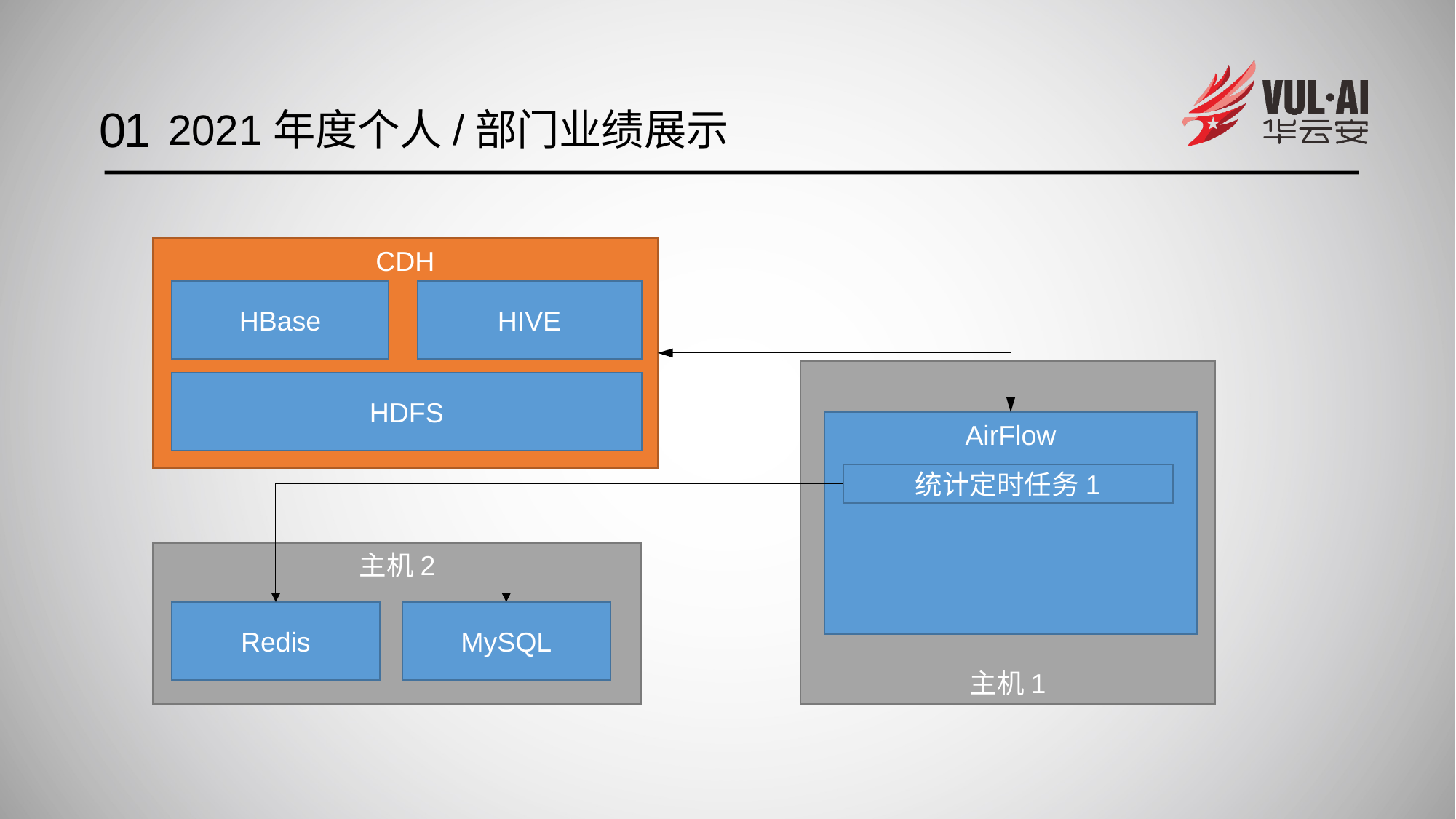

01
2021年度个人/部门业绩展示
CDH
HBase
HIVE
主机1
HDFS
AirFlow
统计定时任务1
主机2
Redis
MySQL